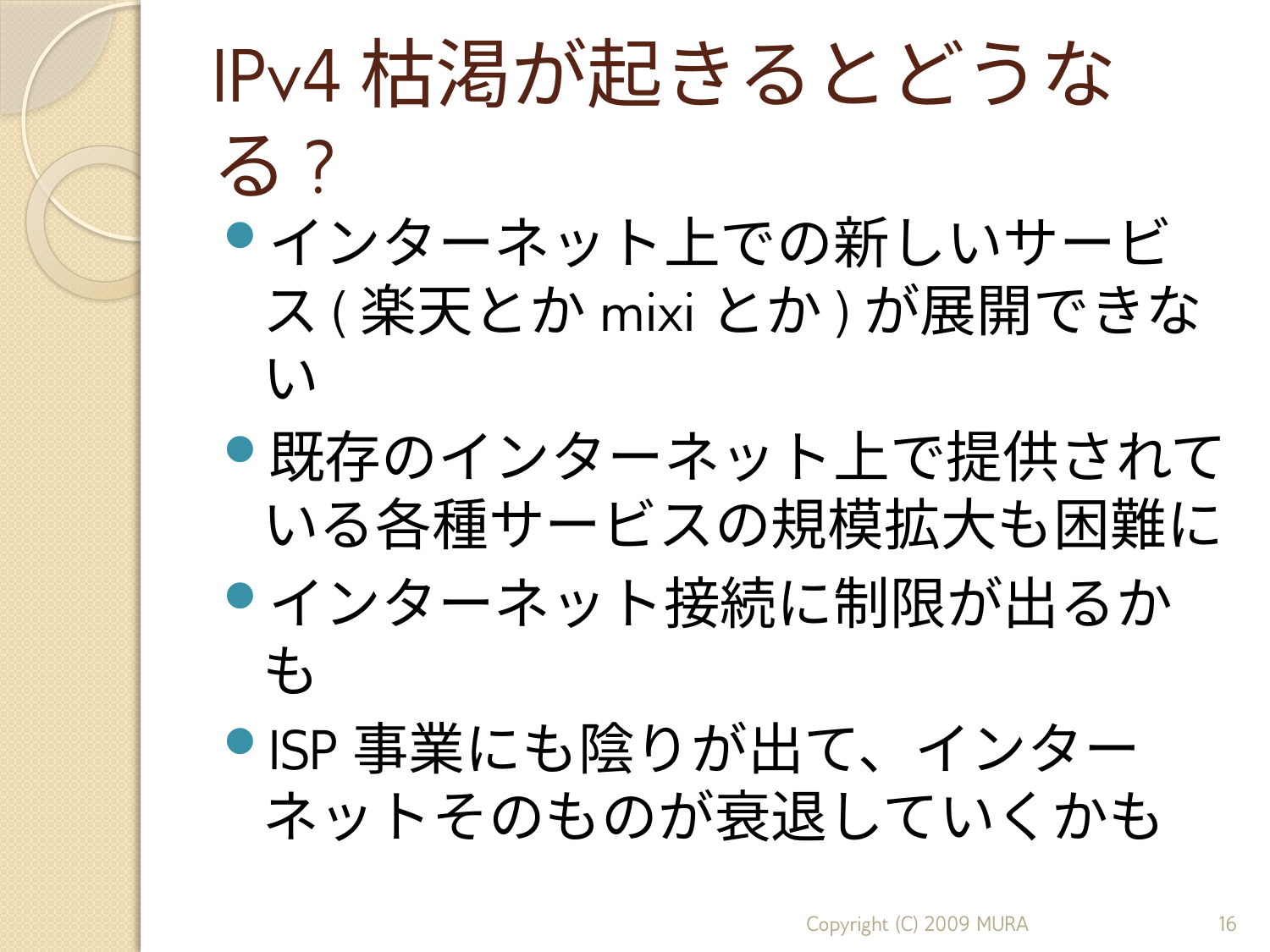

# IPv4枯渇が起きるとどうなる?
インターネット上での新しいサービス(楽天とかmixiとか)が展開できない
既存のインターネット上で提供されている各種サービスの規模拡大も困難に
インターネット接続に制限が出るかも
ISP事業にも陰りが出て、インターネットそのものが衰退していくかも

Copyright (C) 2009 MURA
16